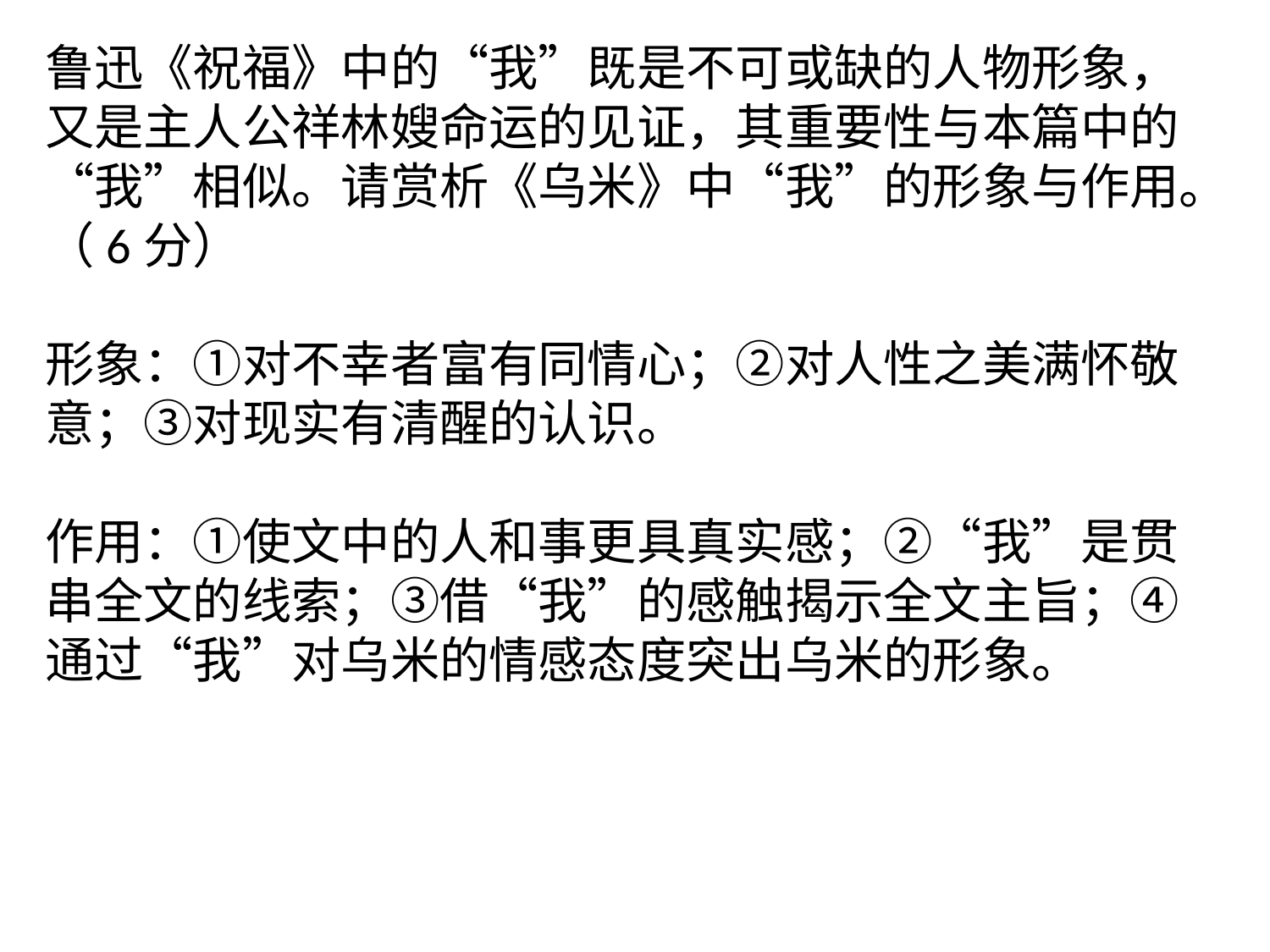

鲁迅《祝福》中的“我”既是不可或缺的人物形象，又是主人公祥林嫂命运的见证，其重要性与本篇中的“我”相似。请赏析《乌米》中“我”的形象与作用。（6分）

形象：①对不幸者富有同情心；②对人性之美满怀敬意；③对现实有清醒的认识。

作用：①使文中的人和事更具真实感；②“我”是贯串全文的线索；③借“我”的感触揭示全文主旨；④通过“我”对乌米的情感态度突出乌米的形象。